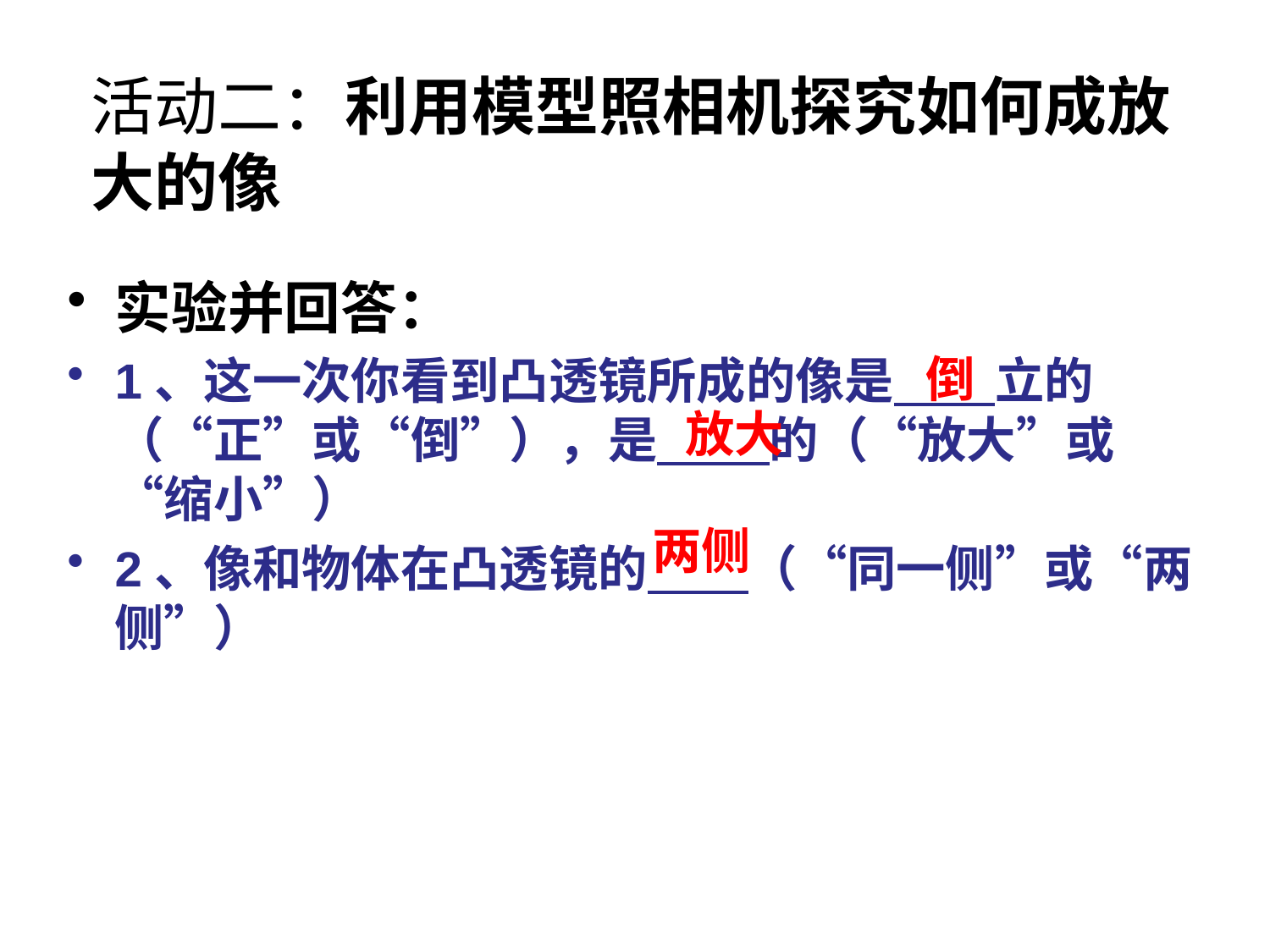

# 活动二：利用模型照相机探究如何成放大的像
实验并回答：
1、这一次你看到凸透镜所成的像是         立的（“正”或“倒”），是          的（“放大”或“缩小”）
2、像和物体在凸透镜的         （“同一侧”或“两侧”）

倒
放大
两侧